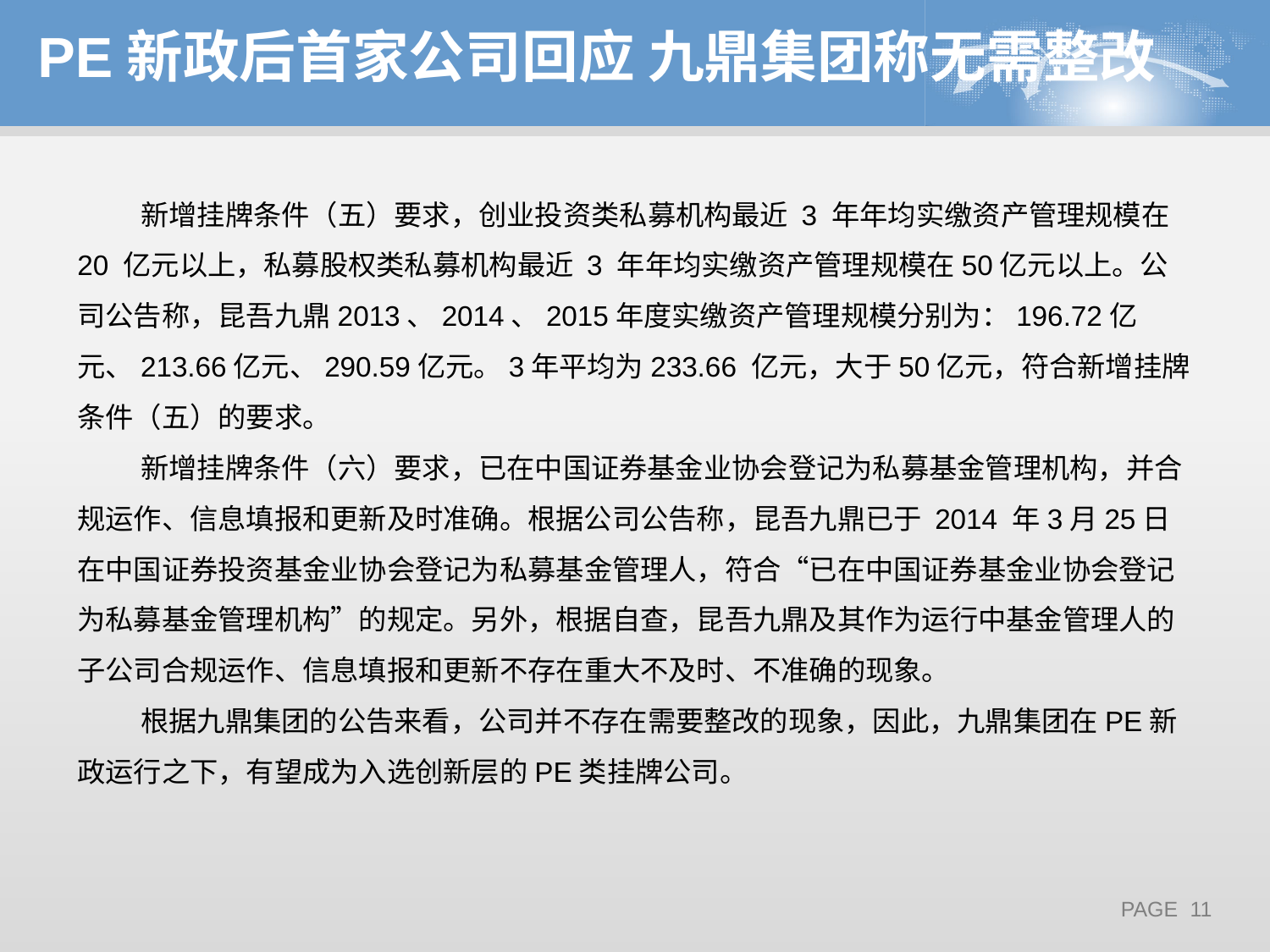

PE新政后首家公司回应 九鼎集团称无需整改
新增挂牌条件（五）要求，创业投资类私募机构最近 3 年年均实缴资产管理规模在 20 亿元以上，私募股权类私募机构最近 3 年年均实缴资产管理规模在50亿元以上。公司公告称，昆吾九鼎2013、2014、2015年度实缴资产管理规模分别为：196.72亿元、213.66亿元、290.59亿元。3年平均为233.66 亿元，大于50亿元，符合新增挂牌条件（五）的要求。
新增挂牌条件（六）要求，已在中国证券基金业协会登记为私募基金管理机构，并合规运作、信息填报和更新及时准确。根据公司公告称，昆吾九鼎已于 2014 年3月25日在中国证券投资基金业协会登记为私募基金管理人，符合“已在中国证券基金业协会登记为私募基金管理机构”的规定。另外，根据自查，昆吾九鼎及其作为运行中基金管理人的子公司合规运作、信息填报和更新不存在重大不及时、不准确的现象。
根据九鼎集团的公告来看，公司并不存在需要整改的现象，因此，九鼎集团在PE新政运行之下，有望成为入选创新层的PE类挂牌公司。